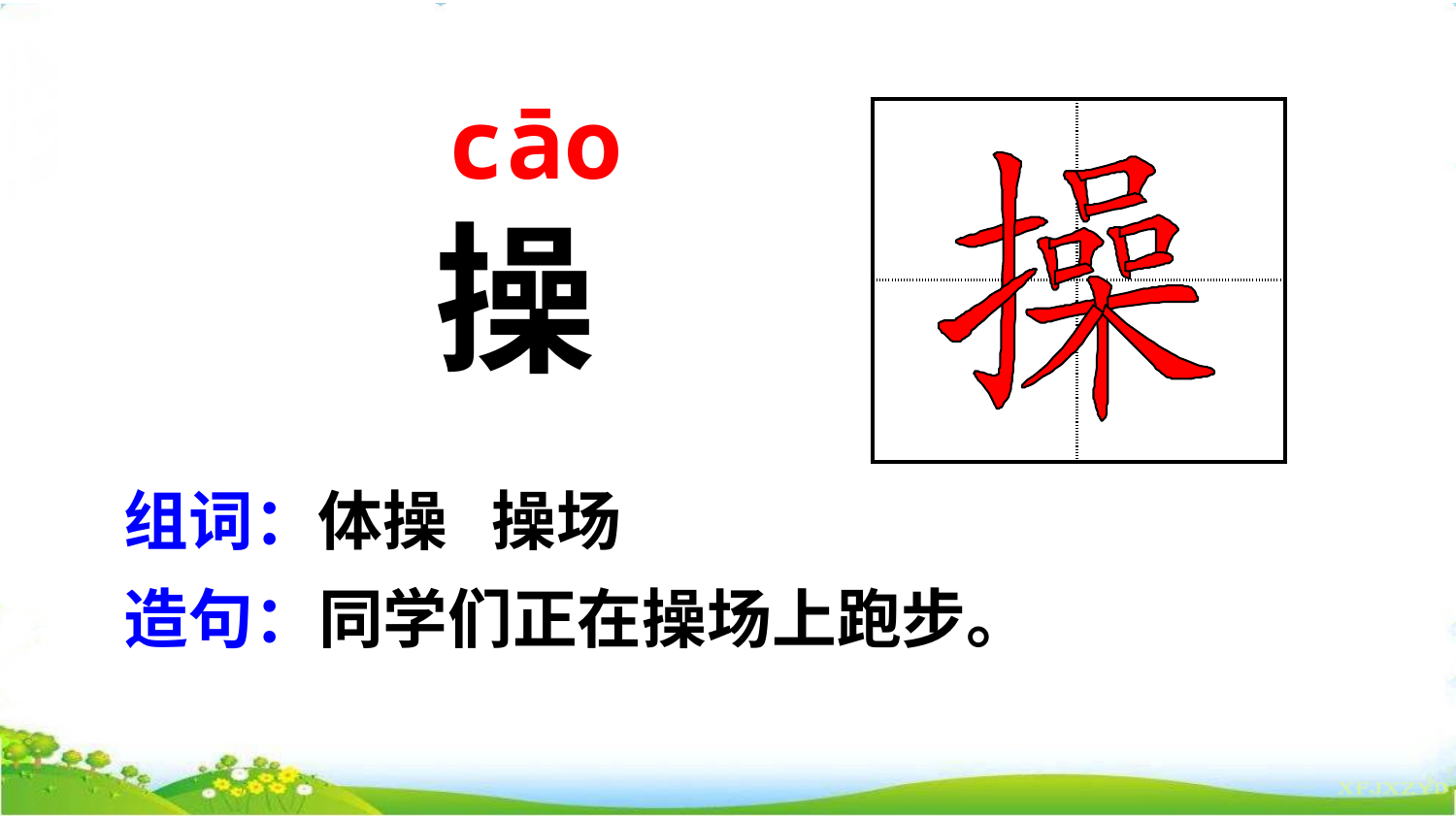

cāo
|  |  |
| --- | --- |
|  |  |

操

组词：体操   操场
造句：同学们正在操场上跑步。